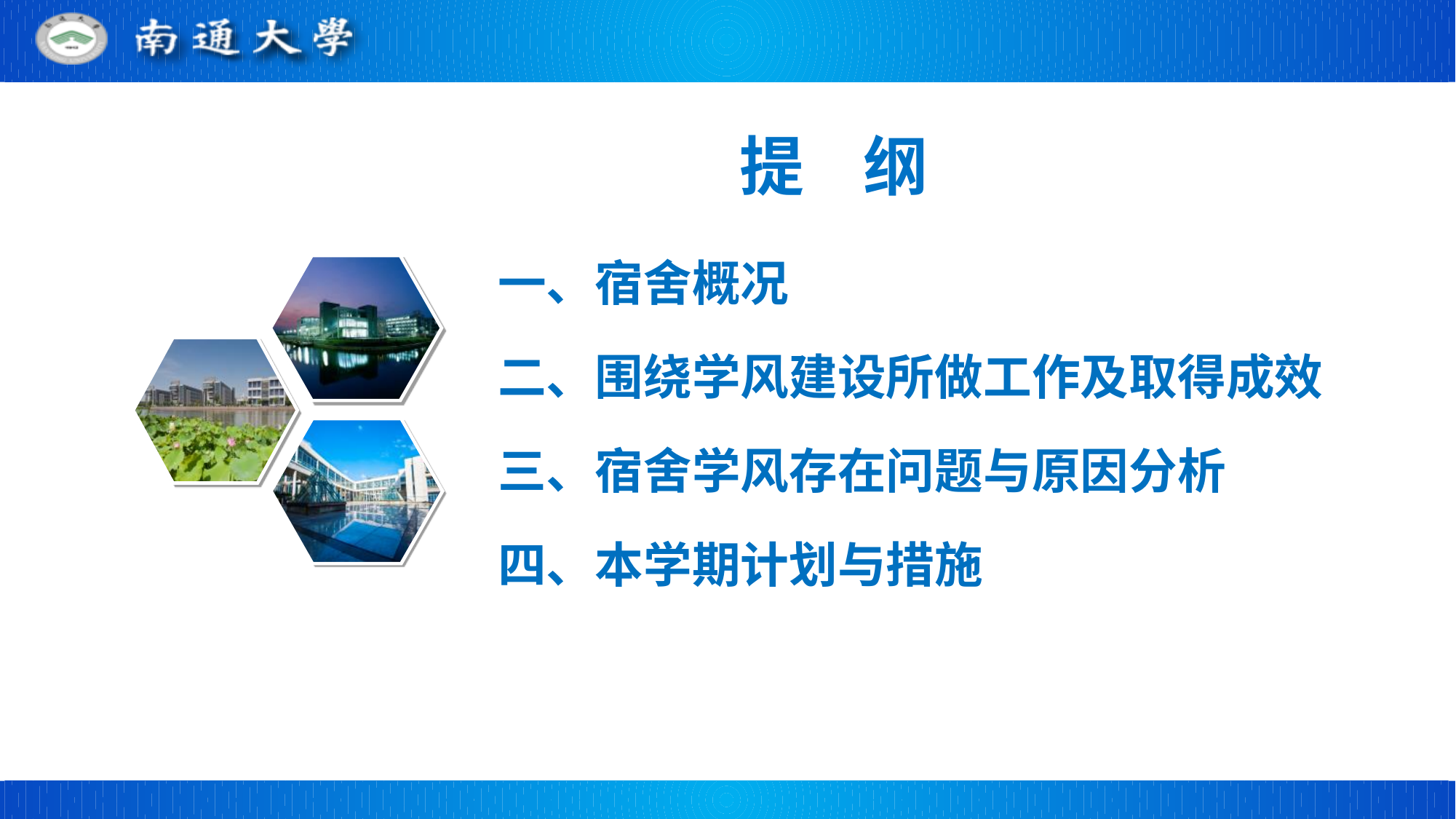

提    纲
一、宿舍概况
二、围绕学风建设所做工作及取得成效
三、宿舍学风存在问题与原因分析
四、本学期计划与措施